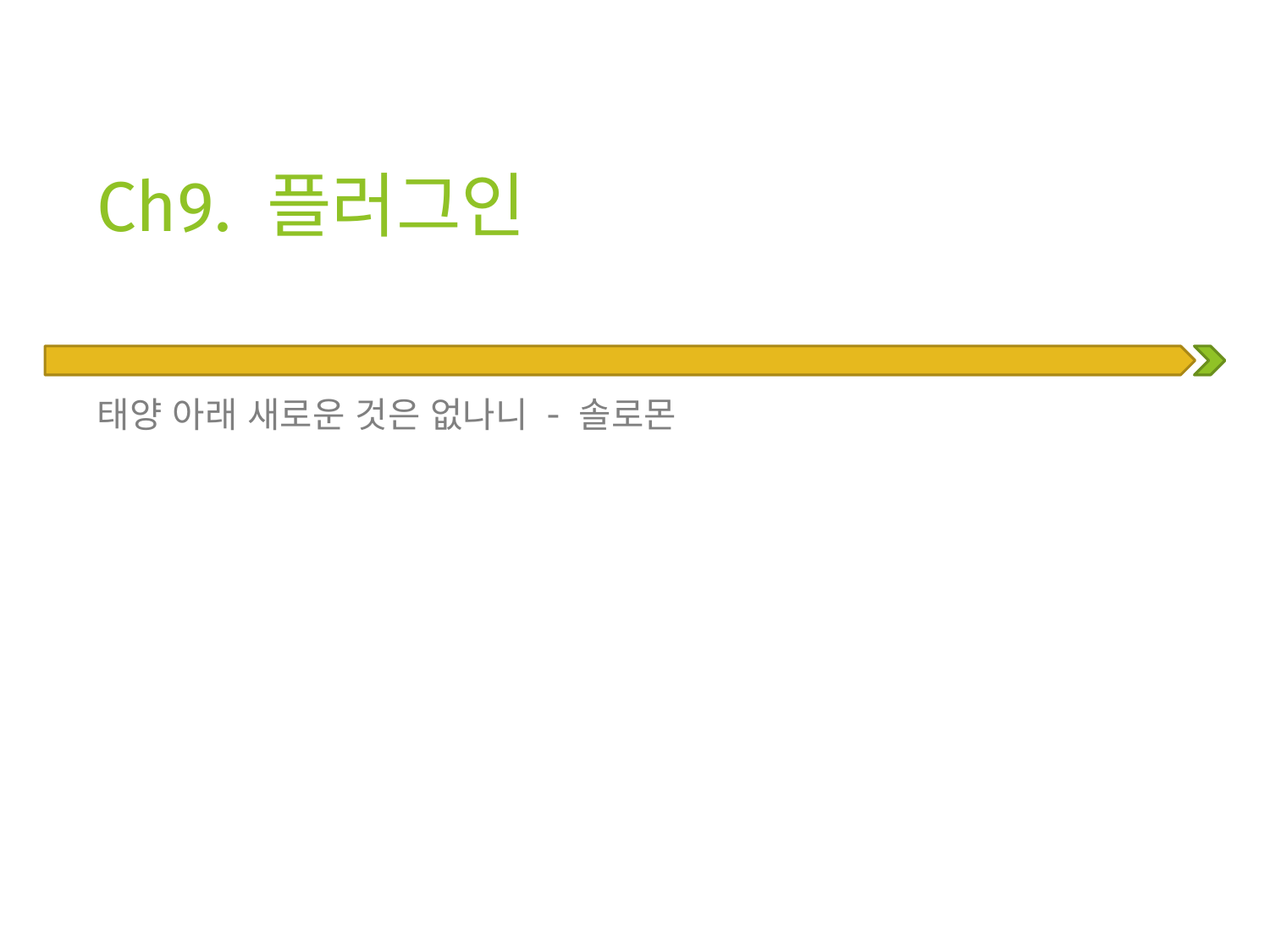

# Ch9. 플러그인
태양 아래 새로운 것은 없나니 - 솔로몬